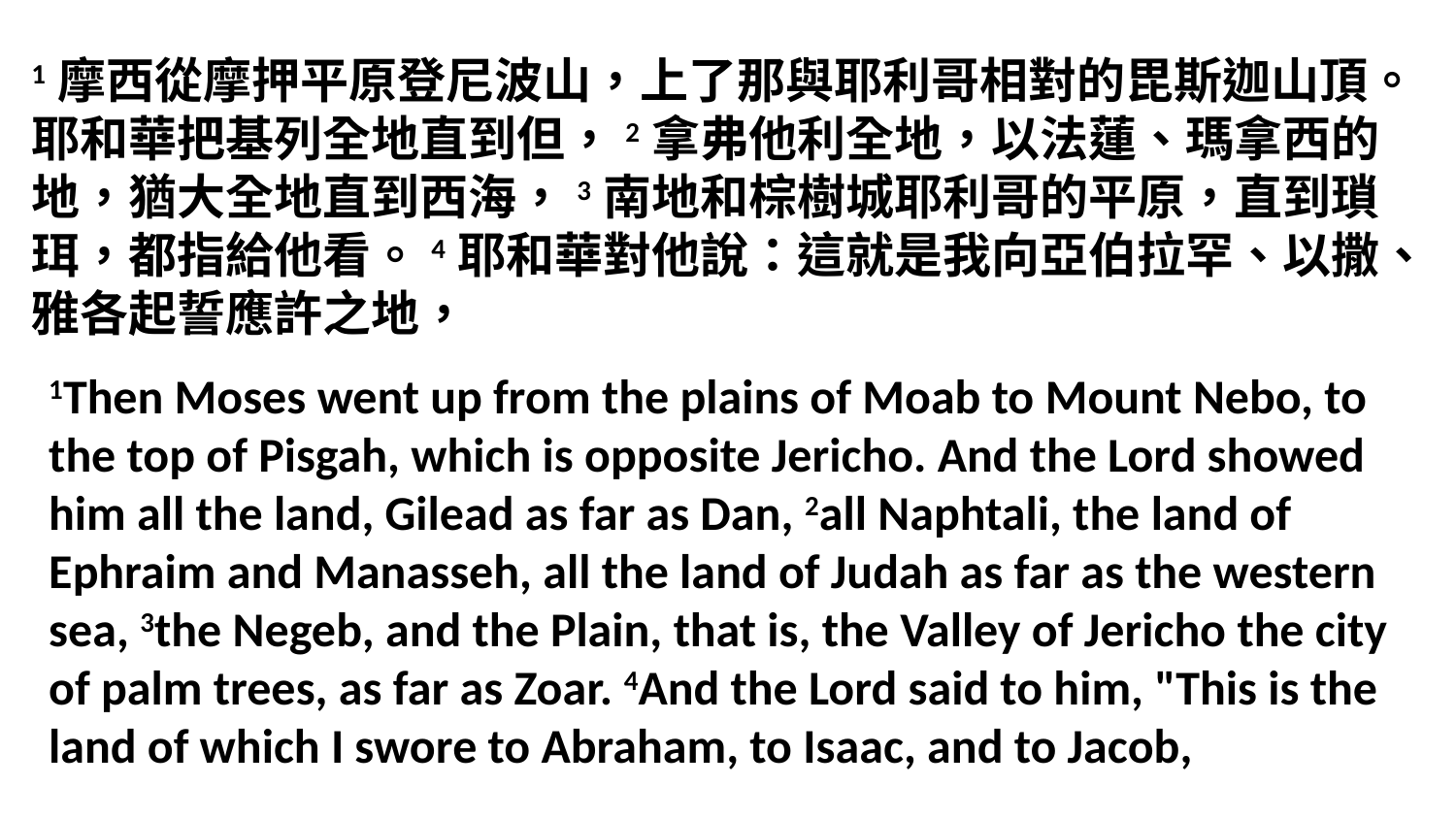

1摩西從摩押平原登尼波山，上了那與耶利哥相對的毘斯迦山頂。耶和華把基列全地直到但，2拿弗他利全地，以法蓮、瑪拿西的地，猶大全地直到西海，3南地和棕樹城耶利哥的平原，直到瑣珥，都指給他看。4耶和華對他說：這就是我向亞伯拉罕、以撒、雅各起誓應許之地，
1Then Moses went up from the plains of Moab to Mount Nebo, to the top of Pisgah, which is opposite Jericho. And the Lord showed him all the land, Gilead as far as Dan, 2all Naphtali, the land of Ephraim and Manasseh, all the land of Judah as far as the western sea, 3the Negeb, and the Plain, that is, the Valley of Jericho the city of palm trees, as far as Zoar. 4And the Lord said to him, "This is the land of which I swore to Abraham, to Isaac, and to Jacob,